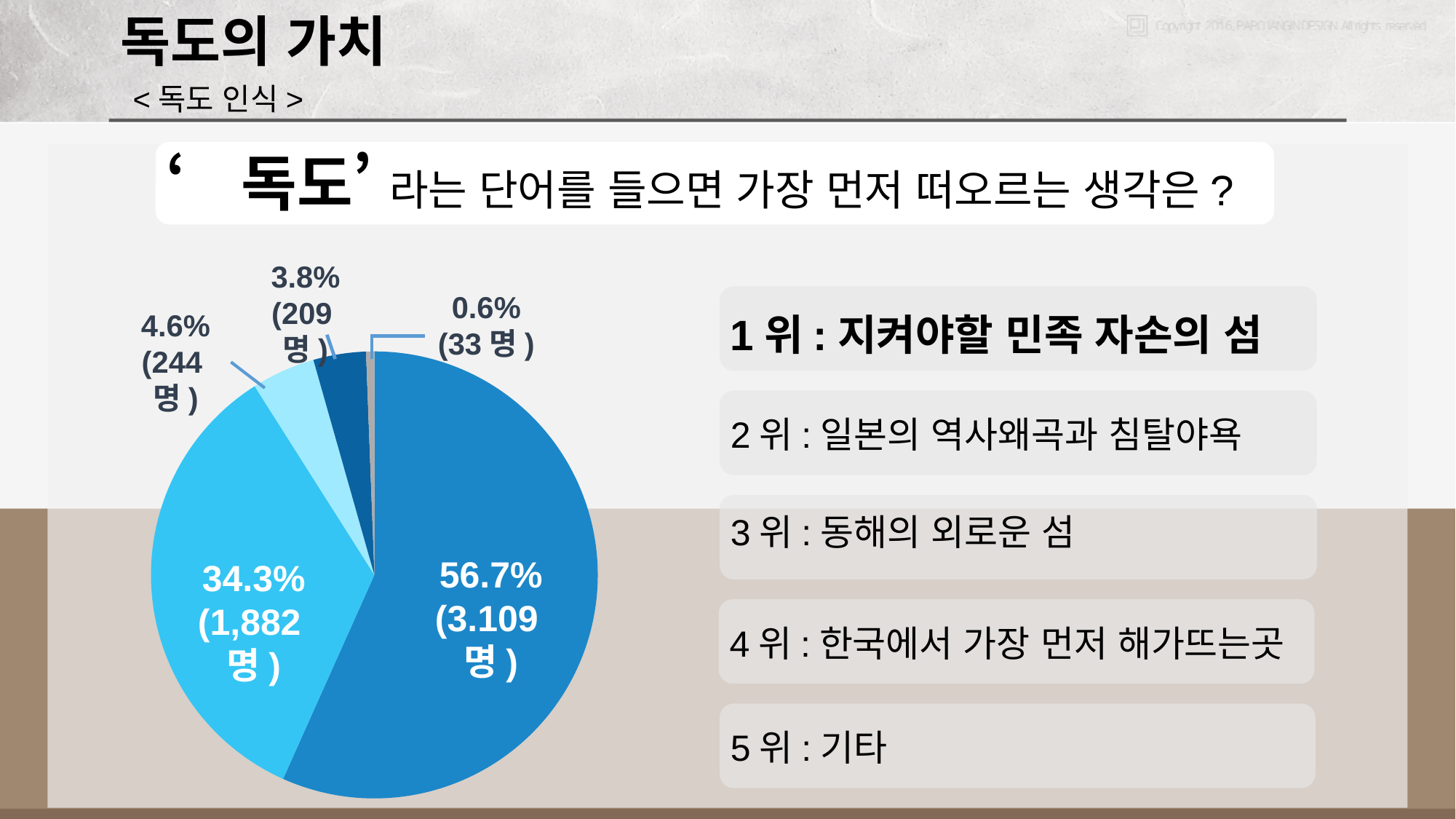

독도의 가치
<독도 인식>

‘독도’ 라는 단어를 들으면 가장 먼저 떠오르는 생각은?

3.8%
(209명)
0.6%
(33명)

1위:지켜야할 민족 자손의 섬
4.6%
(244명)

### Chart

| Category | 판매 |
|---|---|
| 1분기 | 56.7 |
| 2분기 | 34.3 |
| 3분기 | 4.6 |
| 4분기 | 3.8 |
| 5분기 | 0.6 |
2위:일본의 역사왜곡과 침탈야욕

3위:동해의 외로운 섬
56.7%
(3.109명)
34.3%
(1,882명)

4위:한국에서 가장 먼저 해가뜨는곳

5위:기타